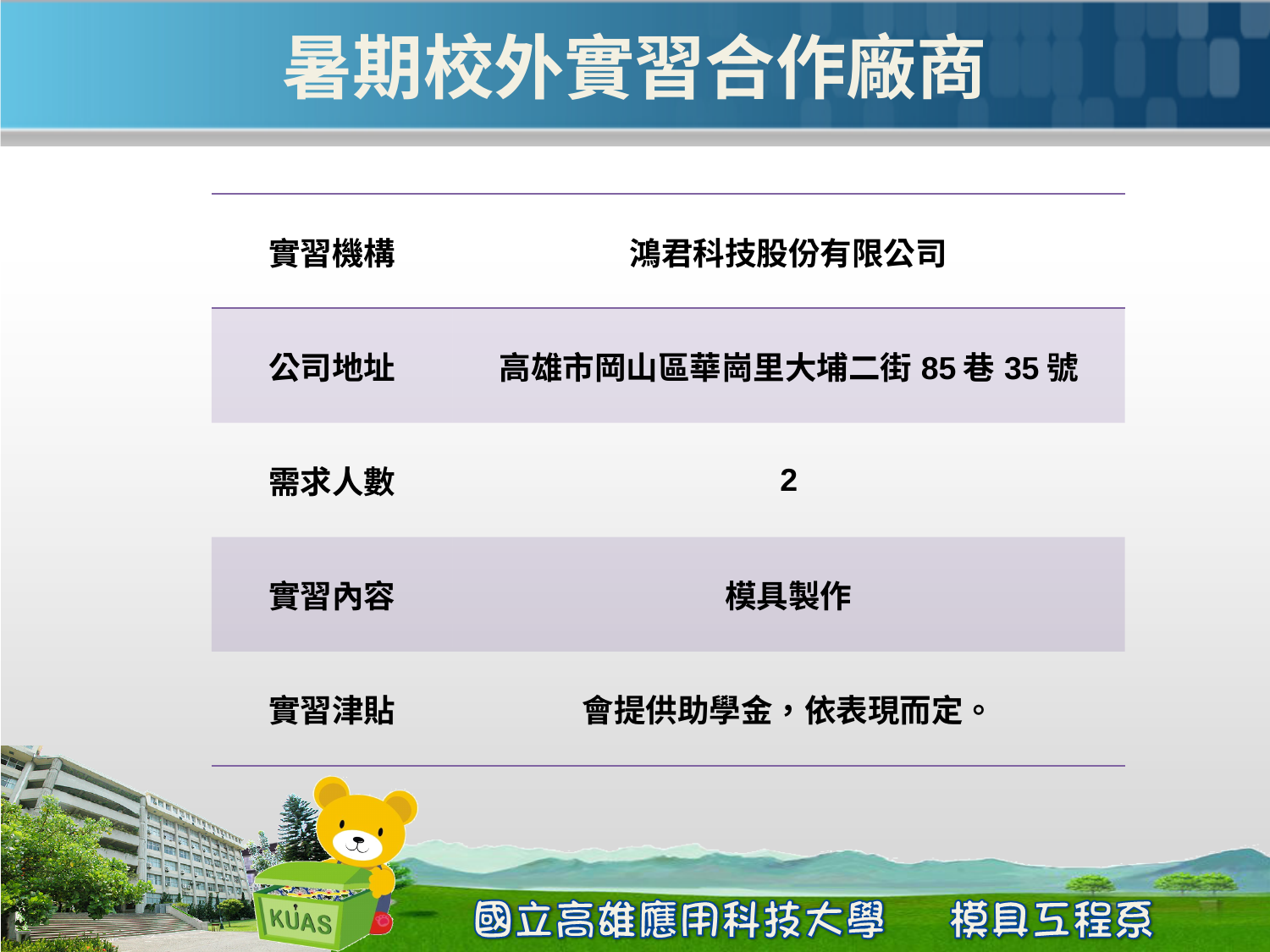

# 暑期校外實習合作廠商
| 實習機構 | 鴻君科技股份有限公司 |
| --- | --- |
| 公司地址 | 高雄市岡山區華崗里大埔二街85巷35號 |
| 需求人數 | 2 |
| 實習內容 | 模具製作 |
| 實習津貼 | 會提供助學金，依表現而定。 |